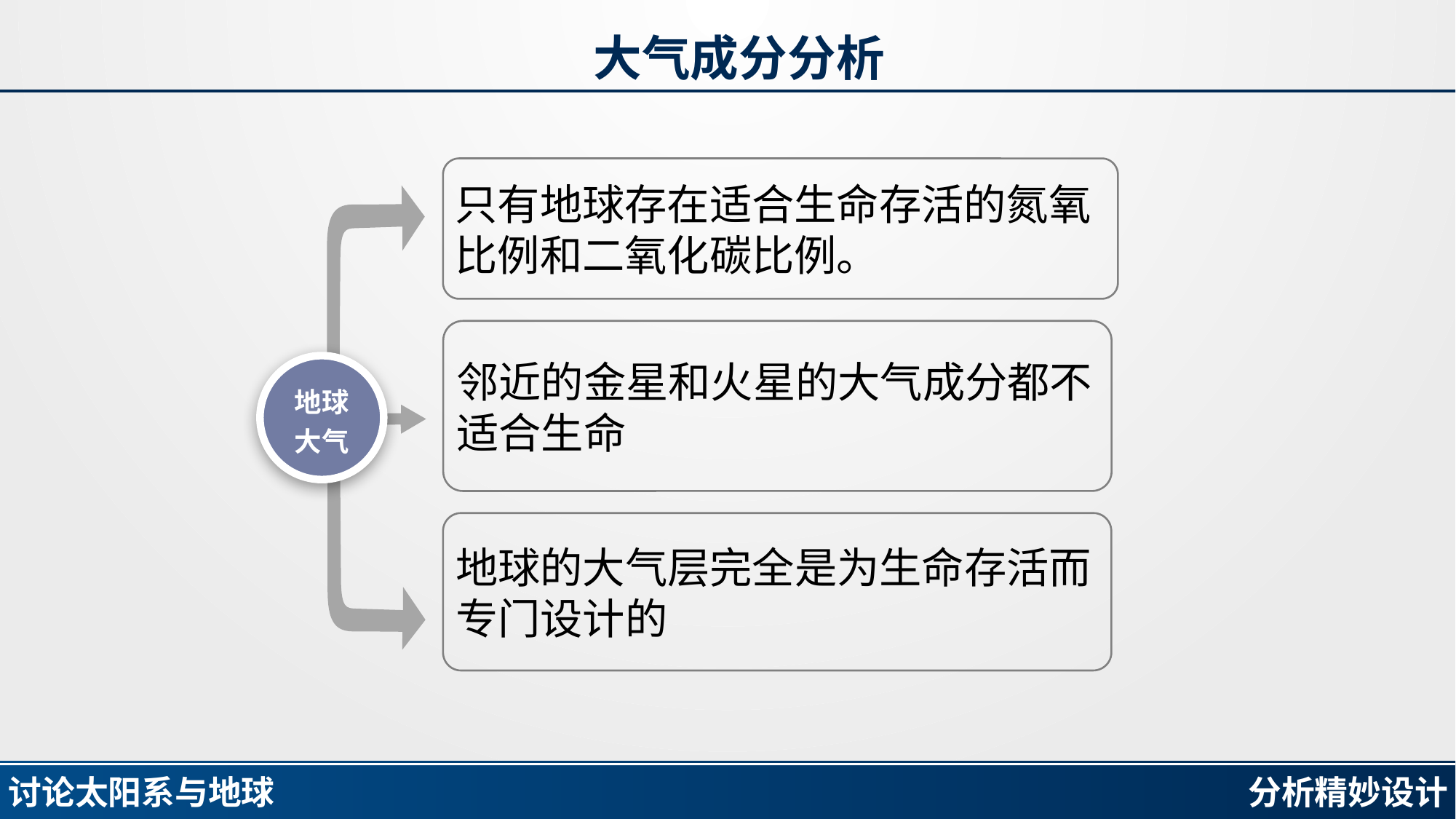

# 大气成分分析
只有地球存在适合生命存活的氮氧比例和二氧化碳比例。

邻近的金星和火星的大气成分都不适合生命
地球大气

地球的大气层完全是为生命存活而专门设计的